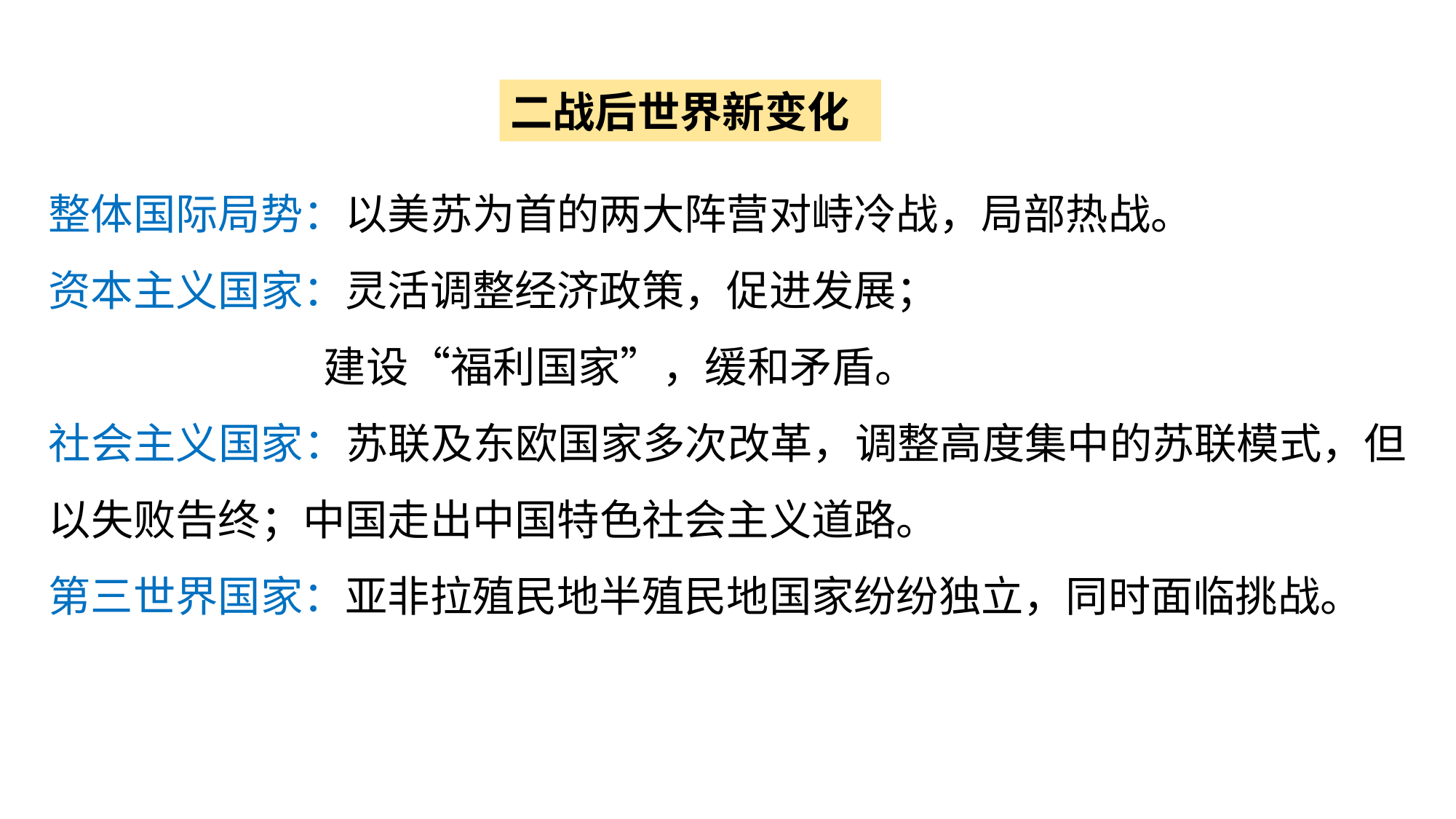

二战后世界新变化
整体国际局势：以美苏为首的两大阵营对峙冷战，局部热战。
资本主义国家：灵活调整经济政策，促进发展；
                            建设“福利国家”，缓和矛盾。
社会主义国家：苏联及东欧国家多次改革，调整高度集中的苏联模式，但以失败告终；中国走出中国特色社会主义道路。
第三世界国家：亚非拉殖民地半殖民地国家纷纷独立，同时面临挑战。